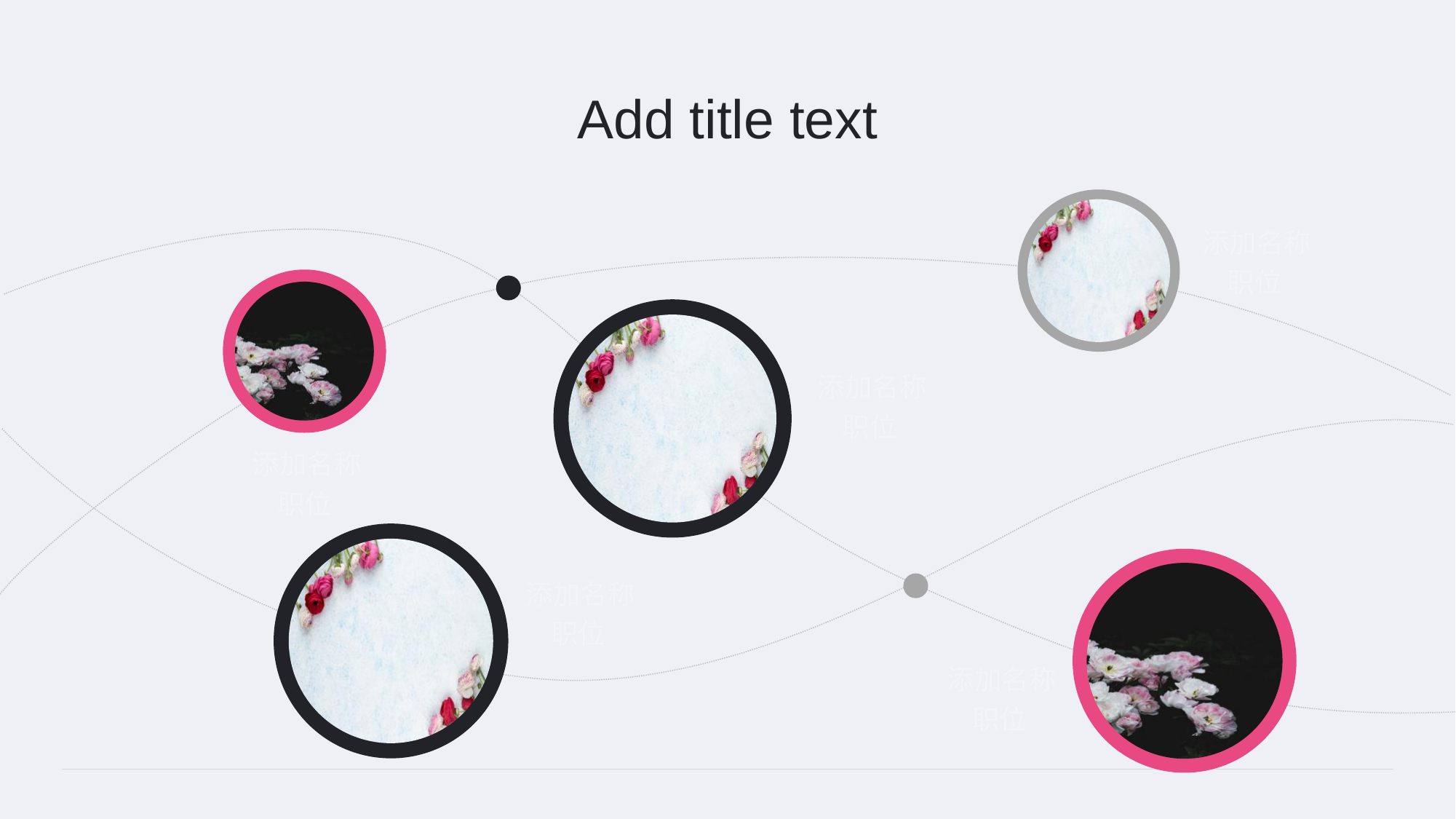

Add title text

添加名称
职位

添加名称
职位

添加名称
职位

添加名称
职位

添加名称
职位